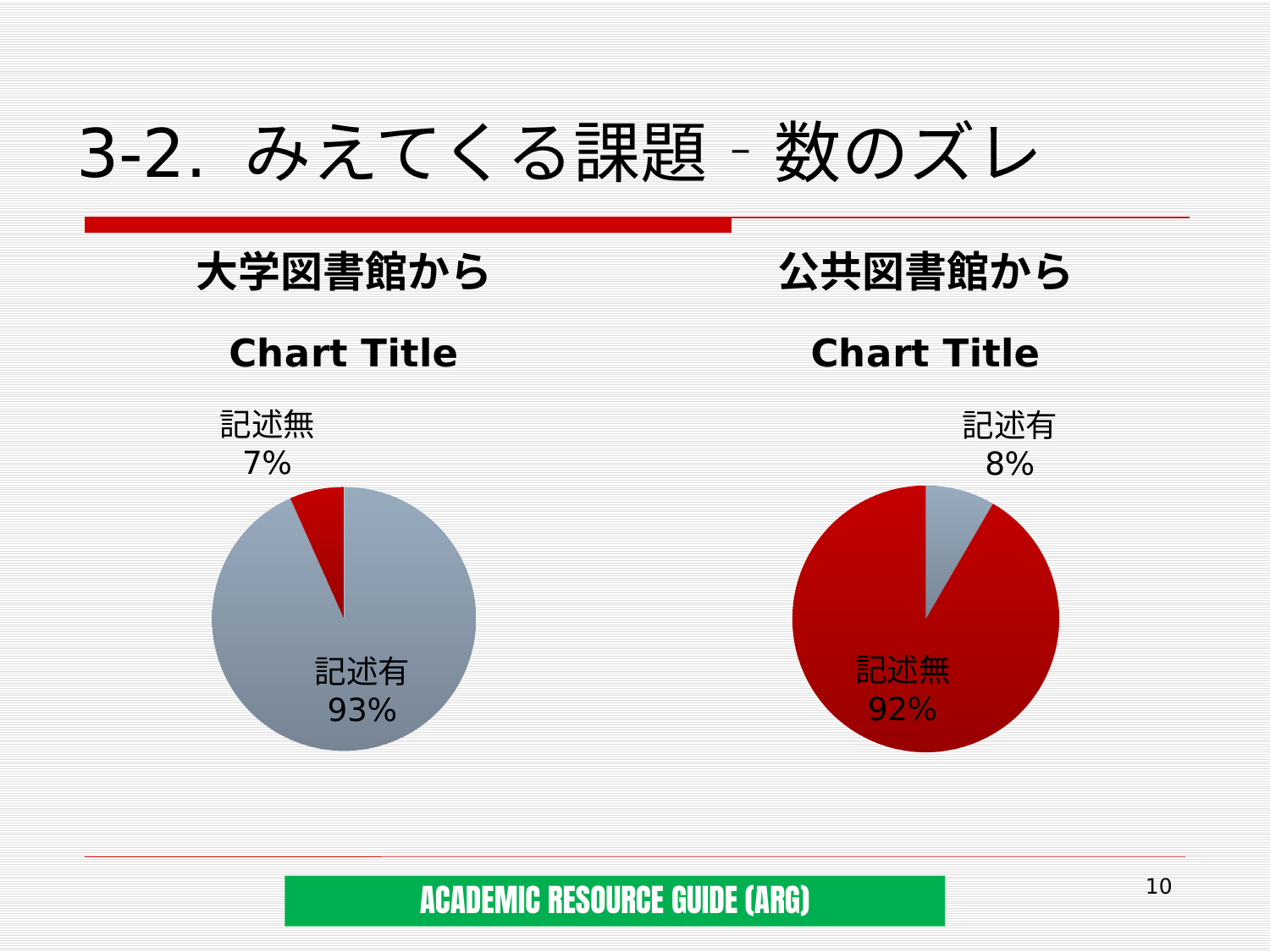

# 3-2. みえてくる課題‐数のズレ
大学図書館から
公共図書館から

### Chart:

| Category |  |
|---|---|
| 記述有 | 0.9370000000000002 |
| 記述無 | 0.067 |

### Chart:

| Category |  |
|---|---|
| 記述有 | 0.08400000000000002 |
| 記述無 | 0.916 |
10
ACADEMIC RESOURCE GUIDE (ARG)